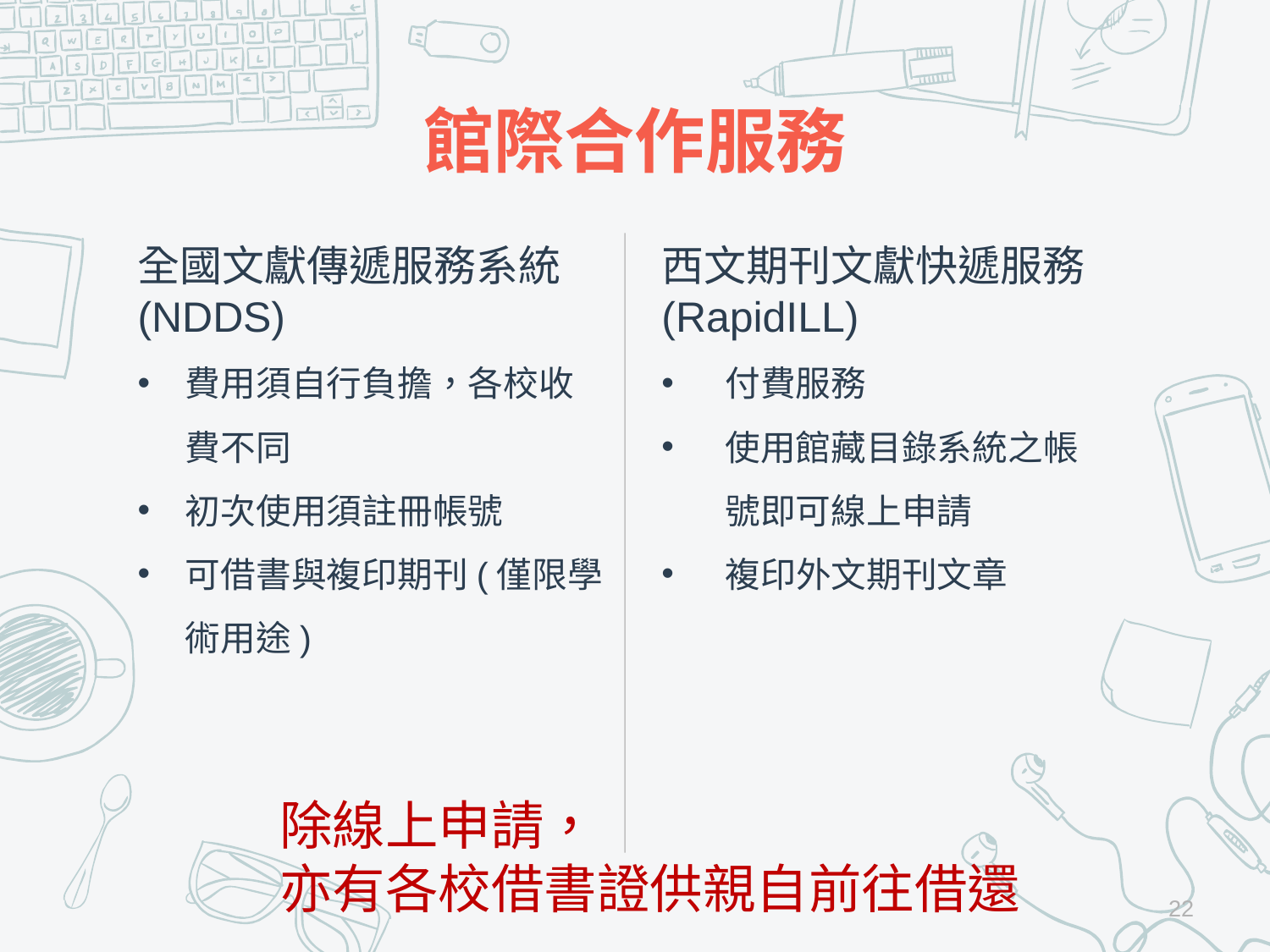

# 館際合作服務
全國文獻傳遞服務系統(NDDS)
費用須自行負擔，各校收費不同
初次使用須註冊帳號
可借書與複印期刊(僅限學術用途)

西文期刊文獻快遞服務(RapidILL)
付費服務
使用館藏目錄系統之帳號即可線上申請
複印外文期刊文章

除線上申請，
亦有各校借書證供親自前往借還
22